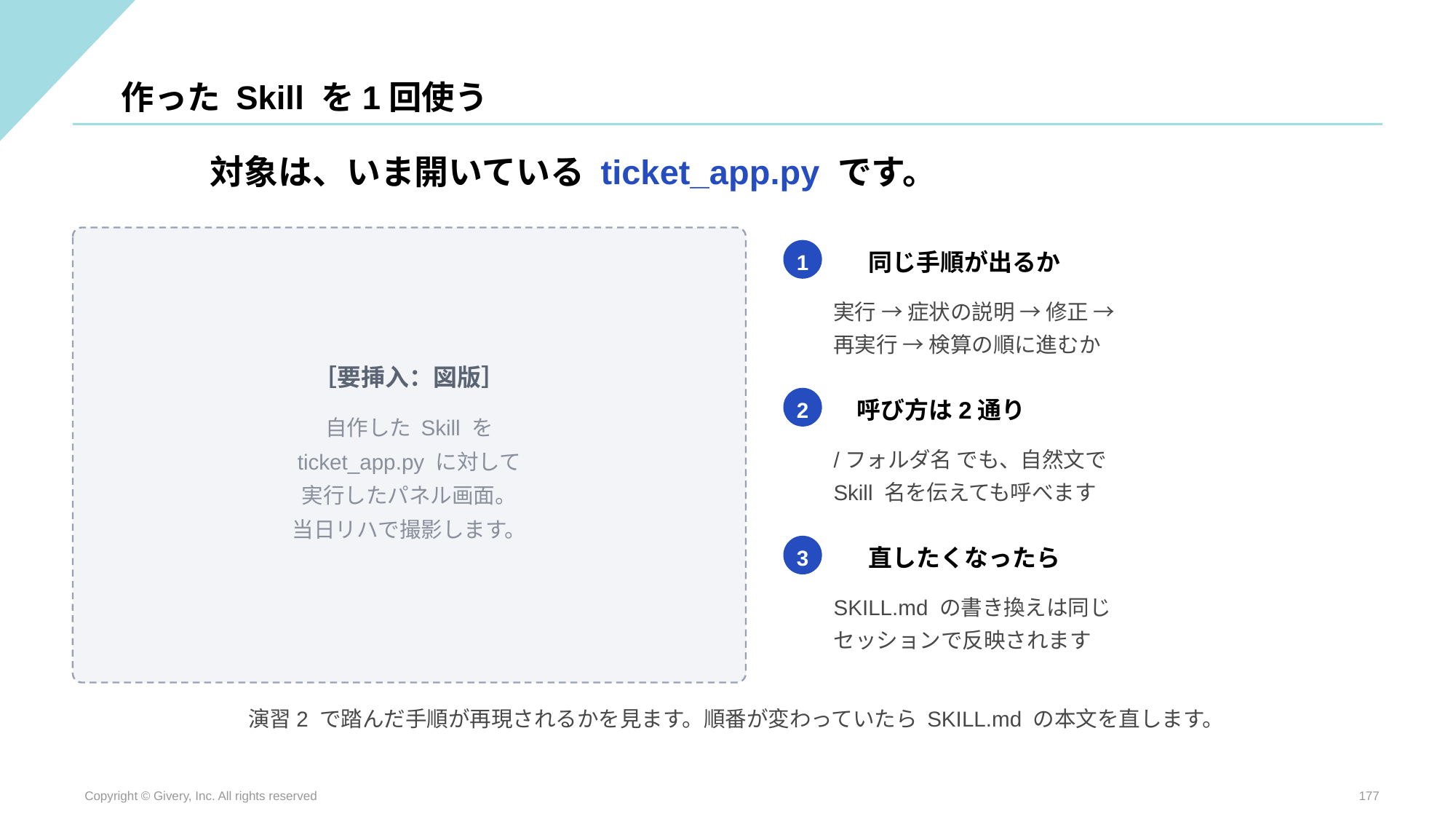

作った Skill を1回使う

対象は、いま開いている ticket_app.py です。

同じ手順が出るか
1
実行 → 症状の説明 → 修正 →
再実行 → 検算の順に進むか
［要挿入：図版］

呼び方は2通り
2
自作した Skill を
/フォルダ名 でも、自然文で
Skill 名を伝えても呼べます
ticket_app.py に対して
実行したパネル画面。
当日リハで撮影します。

直したくなったら
3
SKILL.md の書き換えは同じ
セッションで反映されます
演習2 で踏んだ手順が再現されるかを見ます。順番が変わっていたら SKILL.md の本文を直します。
Copyright © Givery, Inc. All rights reserved
177